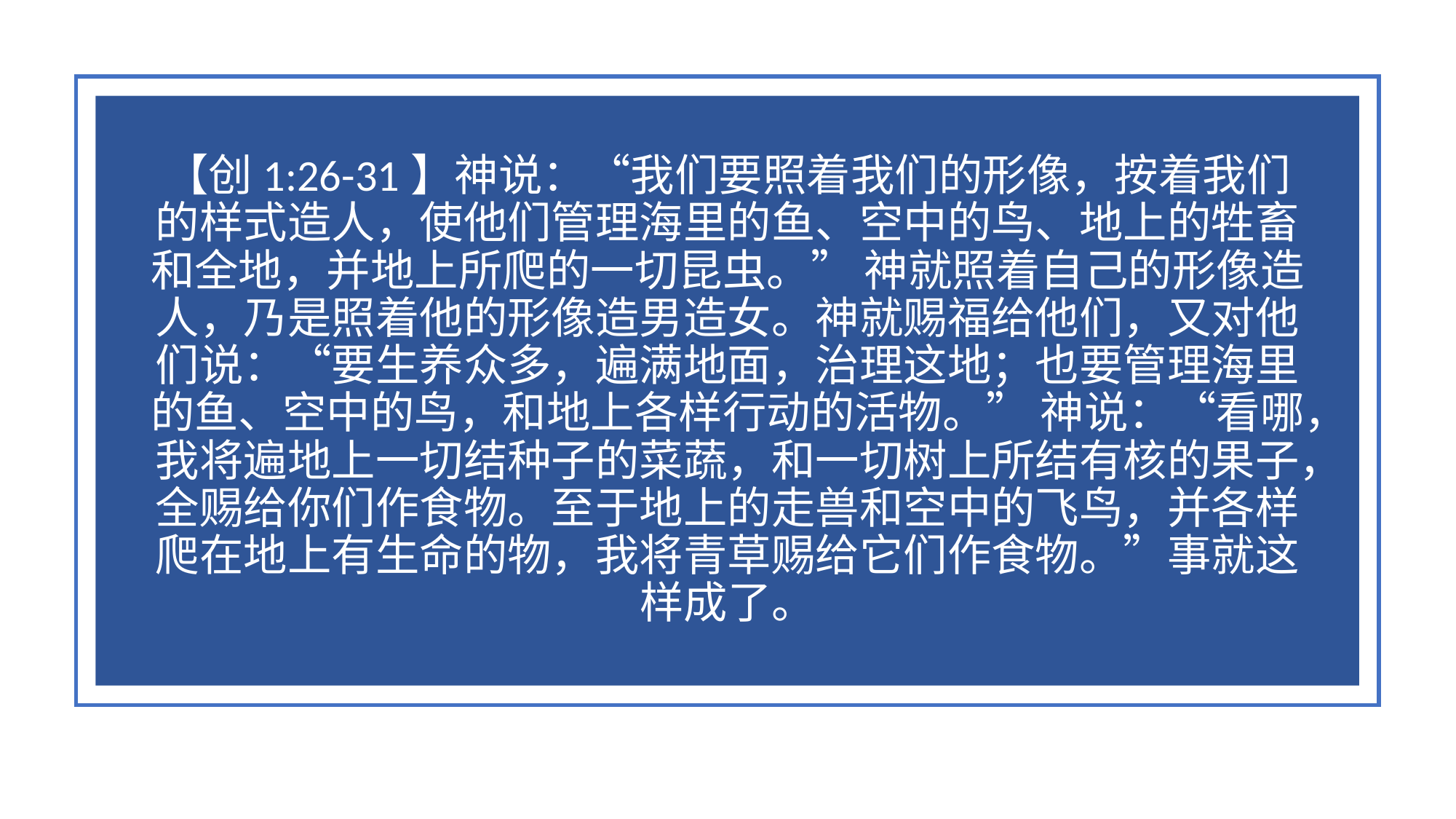

# 【创1:26-31】神说：“我们要照着我们的形像，按着我们的样式造人，使他们管理海里的鱼、空中的鸟、地上的牲畜和全地，并地上所爬的一切昆虫。” 神就照着自己的形像造人，乃是照着他的形像造男造女。神就赐福给他们，又对他们说：“要生养众多，遍满地面，治理这地；也要管理海里的鱼、空中的鸟，和地上各样行动的活物。” 神说：“看哪，我将遍地上一切结种子的菜蔬，和一切树上所结有核的果子，全赐给你们作食物。至于地上的走兽和空中的飞鸟，并各样爬在地上有生命的物，我将青草赐给它们作食物。”事就这样成了。